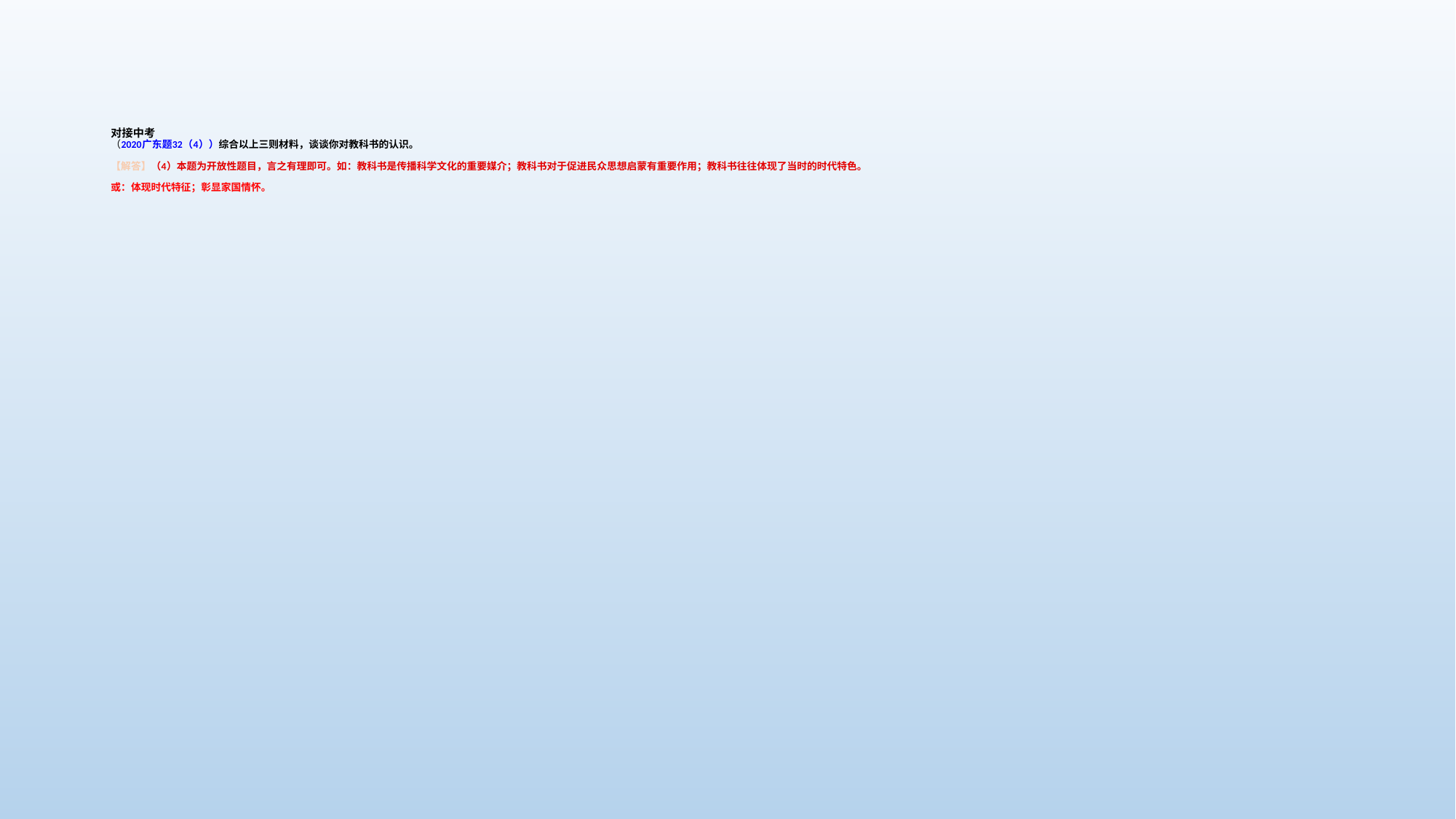

# 对接中考 （2020广东题32（4））综合以上三则材料，谈谈你对教科书的认识。 【解答】（4）本题为开放性题目，言之有理即可。如：教科书是传播科学文化的重要媒介；教科书对于促进民众思想启蒙有重要作用；教科书往往体现了当时的时代特色。 或：体现时代特征；彰显家国情怀。